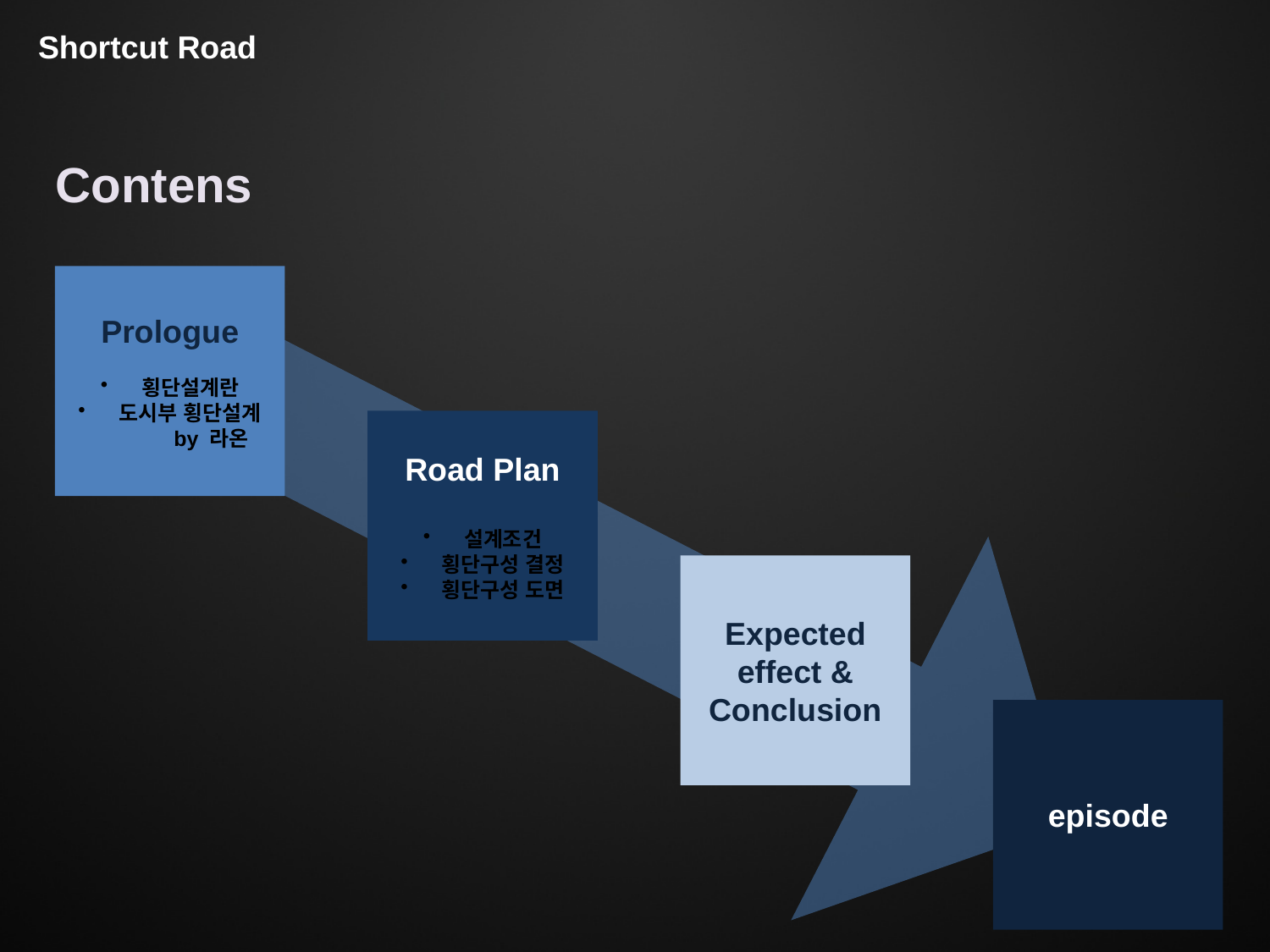

Shortcut Road

Contens
Prologue

 횡단설계란
 도시부 횡단설계
              by 라온
Road Plan

 설계조건
 횡단구성 결정
 횡단구성 도면
Expected effect & Conclusion
episode